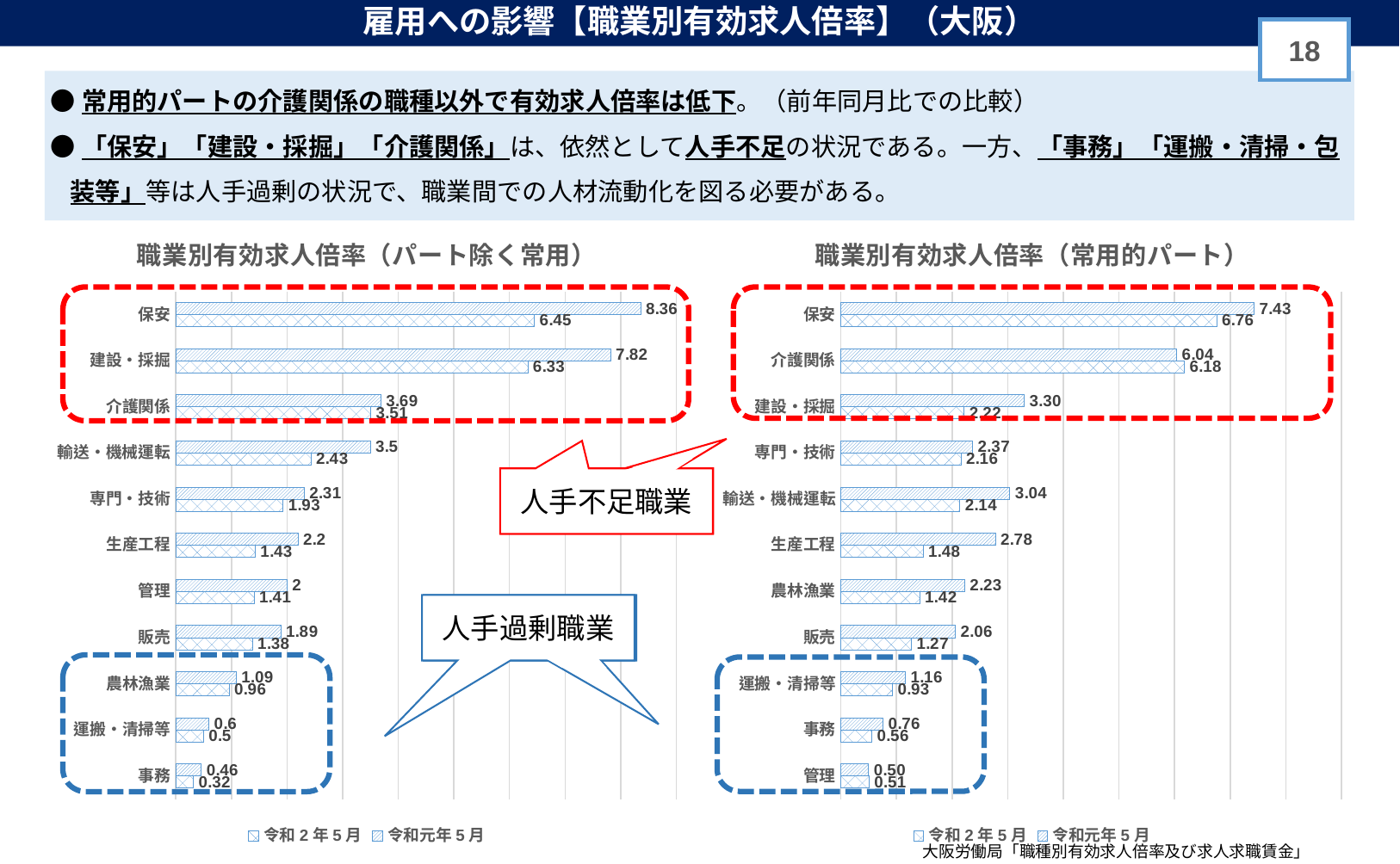

# 雇用への影響【職業別有効求人倍率】（大阪）
18
 ●常用的パートの介護関係の職種以外で有効求人倍率は低下。（前年同月比での比較）
 ●「保安」「建設・採掘」「介護関係」は、依然として人手不足の状況である。一方、「事務」「運搬・清掃・包装等」等は人手過剰の状況で、職業間での人材流動化を図る必要がある。

### Chart: 職業別有効求人倍率（パート除く常用）

| Category | 令和元年5月 | 令和2年5月 |
|---|---|---|
| 保安 | 8.36 | 6.45 |
| 建設・採掘 | 7.82 | 6.33 |
| 介護関係 | 3.69 | 3.51 |
| 輸送・機械運転 | 3.5 | 2.43 |
| 専門・技術 | 2.31 | 1.93 |
| 生産工程 | 2.2 | 1.43 |
| 管理 | 2.0 | 1.41 |
| 販売 | 1.89 | 1.38 |
| 農林漁業 | 1.09 | 0.96 |
| 運搬・清掃等 | 0.6 | 0.5 |
| 事務 | 0.46 | 0.32 |

### Chart: 職業別有効求人倍率（常用的パート）

| Category | 令和元年5月 | 令和2年5月 |
|---|---|---|
| 保安 | 7.43 | 6.76 |
| 介護関係 | 6.04 | 6.18 |
| 建設・採掘 | 3.3 | 2.22 |
| 専門・技術 | 2.37 | 2.16 |
| 輸送・機械運転 | 3.04 | 2.14 |
| 生産工程 | 2.78 | 1.48 |
| 農林漁業 | 2.23 | 1.42 |
| 販売 | 2.06 | 1.27 |
| 運搬・清掃等 | 1.16 | 0.93 |
| 事務 | 0.76 | 0.56 |
| 管理 | 0.5 | 0.51 |

人手不足職業
人手不足業種
人手過剰職業
人手不足業種

大阪労働局「職種別有効求人倍率及び求人求職賃金」